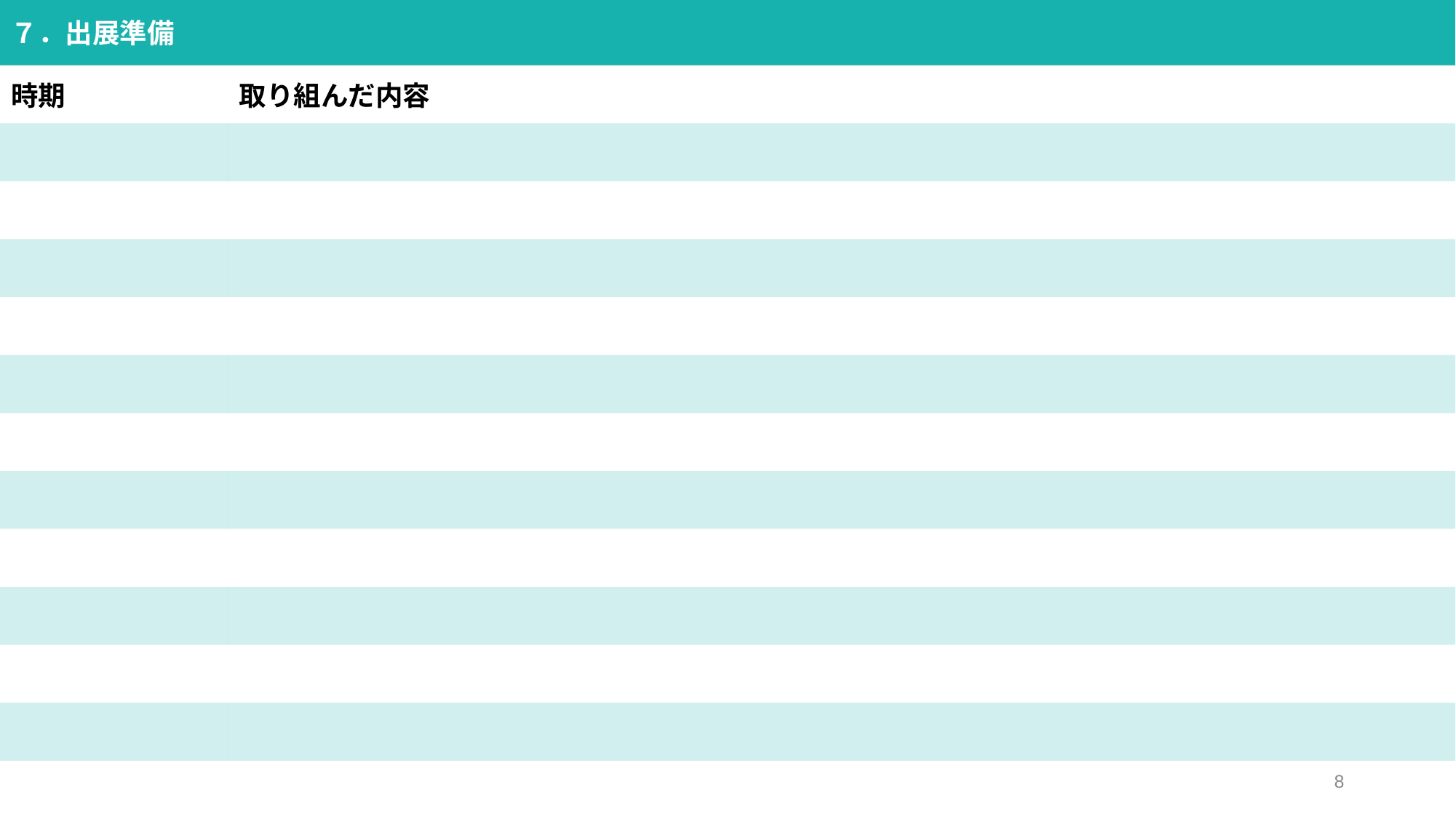

７．出展準備
| 時期 | 取り組んだ内容 |
| --- | --- |
|  |  |
|  |  |
|  |  |
|  |  |
|  |  |
|  |  |
|  |  |
|  |  |
|  |  |
|  |  |
|  |  |
|  |  |
8